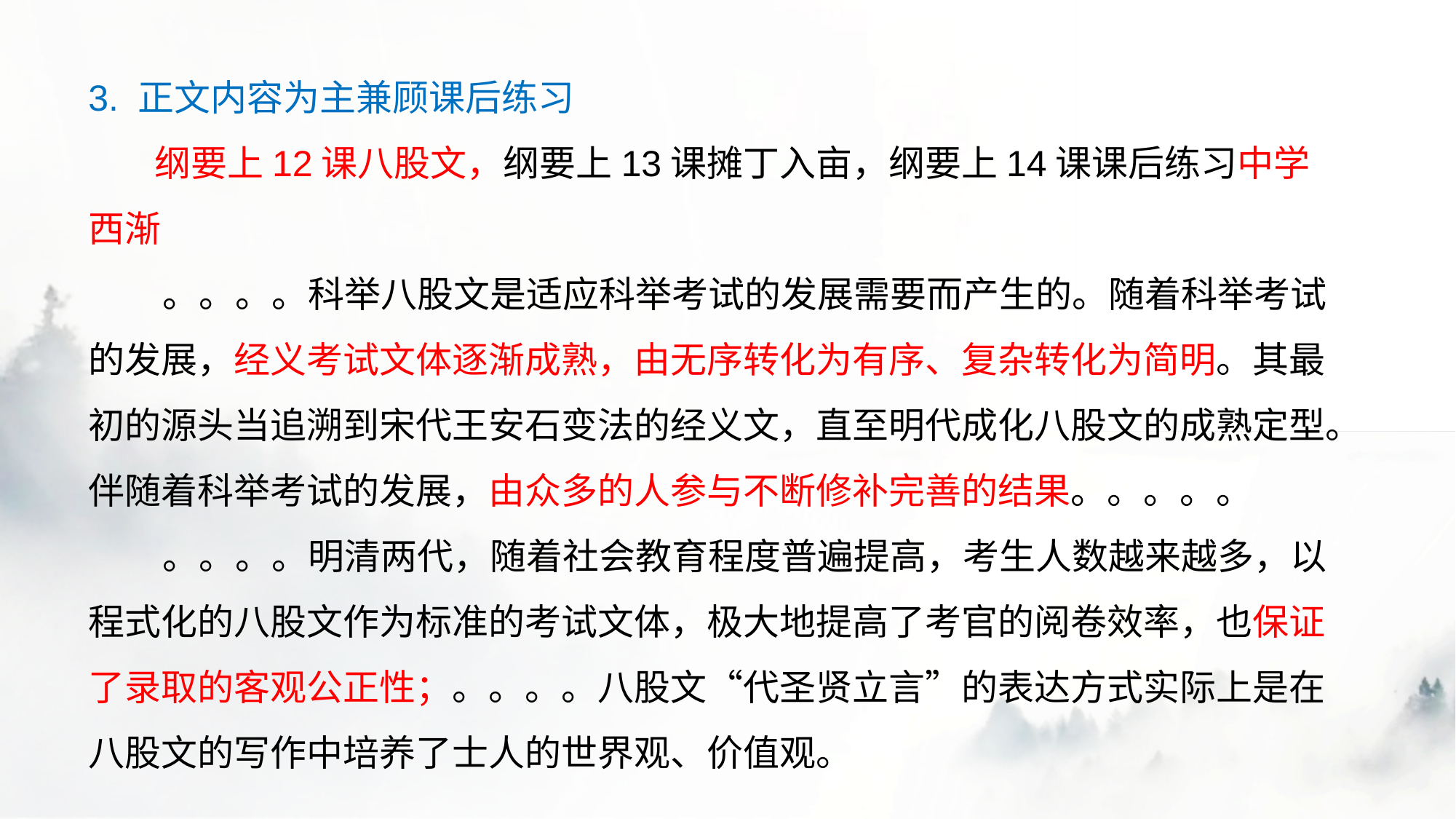

3. 正文内容为主兼顾课后练习
       纲要上12课八股文，纲要上13课摊丁入亩，纲要上14课课后练习中学西渐
        。。。。科举八股文是适应科举考试的发展需要而产生的。随着科举考试的发展，经义考试文体逐渐成熟，由无序转化为有序、复杂转化为简明。其最初的源头当追溯到宋代王安石变法的经义文，直至明代成化八股文的成熟定型。伴随着科举考试的发展，由众多的人参与不断修补完善的结果。。。。。
        。。。。明清两代，随着社会教育程度普遍提高，考生人数越来越多，以程式化的八股文作为标准的考试文体，极大地提高了考官的阅卷效率，也保证了录取的客观公正性；。。。。八股文“代圣贤立言”的表达方式实际上是在八股文的写作中培养了士人的世界观、价值观。